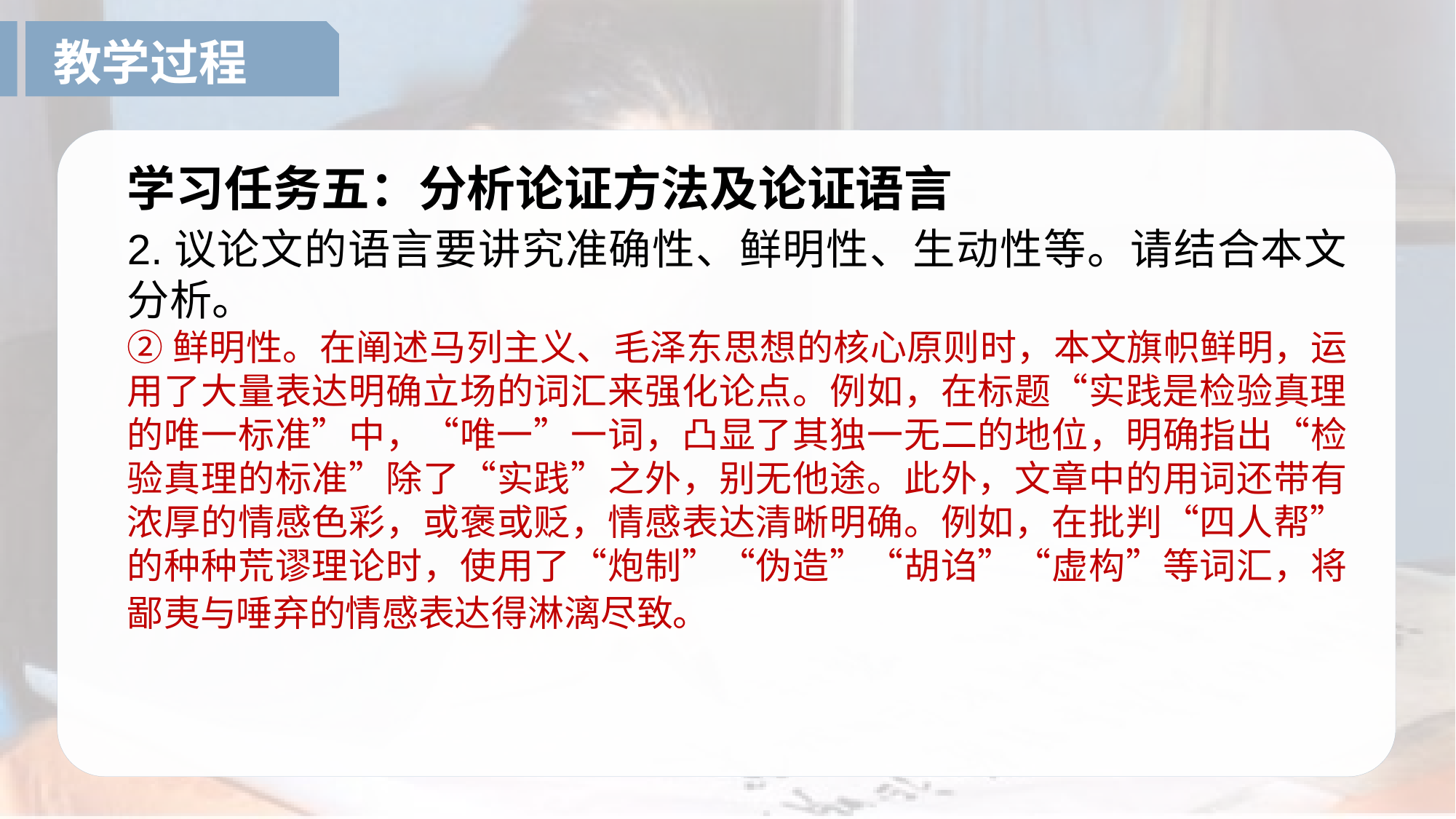

教学过程
# 学习任务五：分析论证方法及论证语言

2.议论文的语言要讲究准确性、鲜明性、生动性等。请结合本文分析。
②鲜明性。在阐述马列主义、毛泽东思想的核心原则时，本文旗帜鲜明，运用了大量表达明确立场的词汇来强化论点。例如，在标题“实践是检验真理的唯一标准”中，“唯一”一词，凸显了其独一无二的地位，明确指出“检验真理的标准”除了“实践”之外，别无他途。此外，文章中的用词还带有浓厚的情感色彩，或褒或贬，情感表达清晰明确。例如，在批判“四人帮”的种种荒谬理论时，使用了“炮制”“伪造”“胡诌”“虚构”等词汇，将鄙夷与唾弃的情感表达得淋漓尽致。